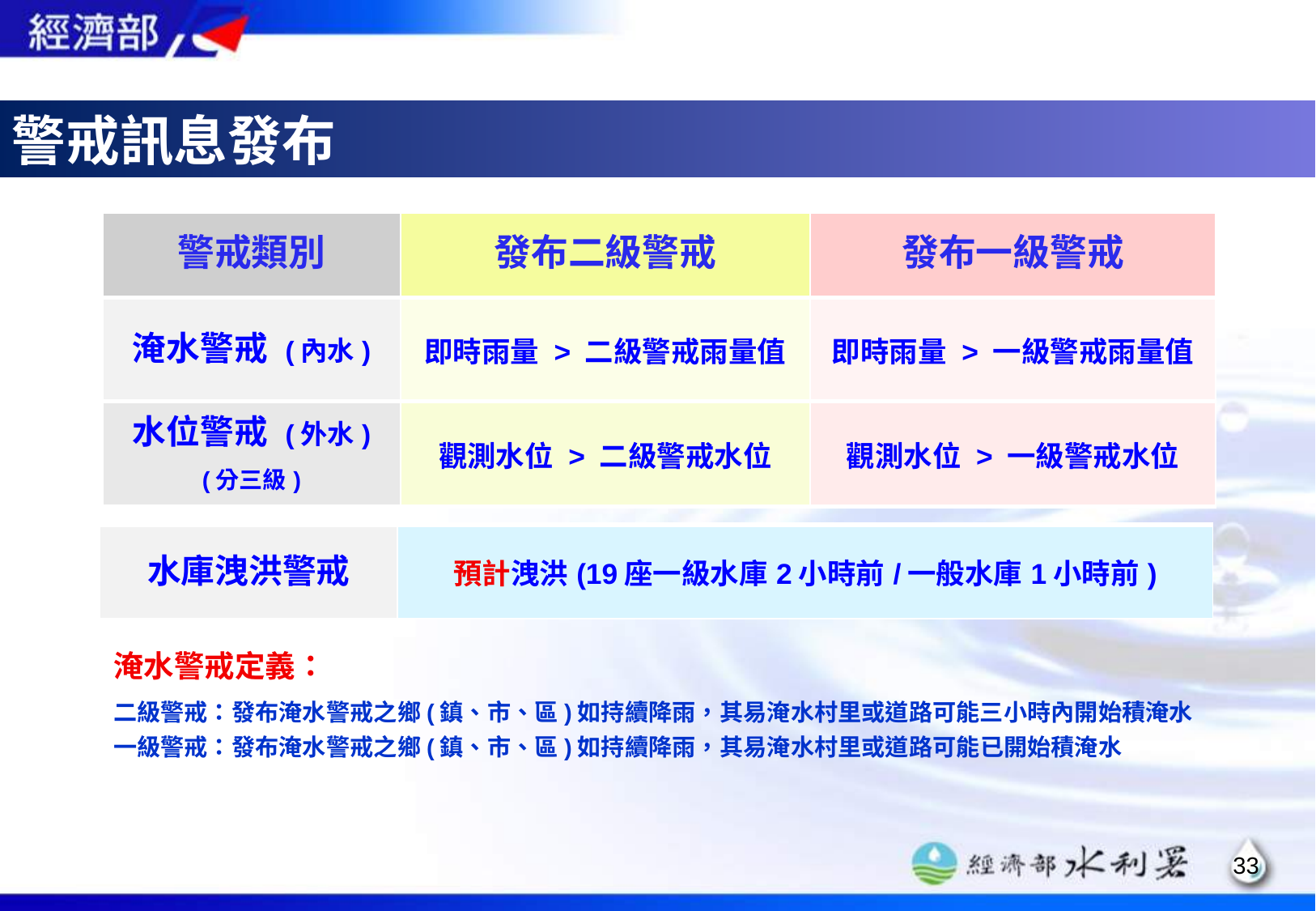

警戒訊息發布
| 警戒類別 | 發布二級警戒 | 發布一級警戒 |
| --- | --- | --- |
| 淹水警戒 (內水) | 即時雨量 > 二級警戒雨量值 | 即時雨量 > 一級警戒雨量值 |
| 水位警戒 (外水) (分三級) | 觀測水位 > 二級警戒水位 | 觀測水位 > 一級警戒水位 |
| 水庫洩洪警戒 | 預計洩洪(19座一級水庫2小時前/一般水庫1小時前) |
| --- | --- |
淹水警戒定義：
二級警戒：發布淹水警戒之鄉(鎮、市、區)如持續降雨，其易淹水村里或道路可能三小時內開始積淹水
一級警戒：發布淹水警戒之鄉(鎮、市、區)如持續降雨，其易淹水村里或道路可能已開始積淹水
33